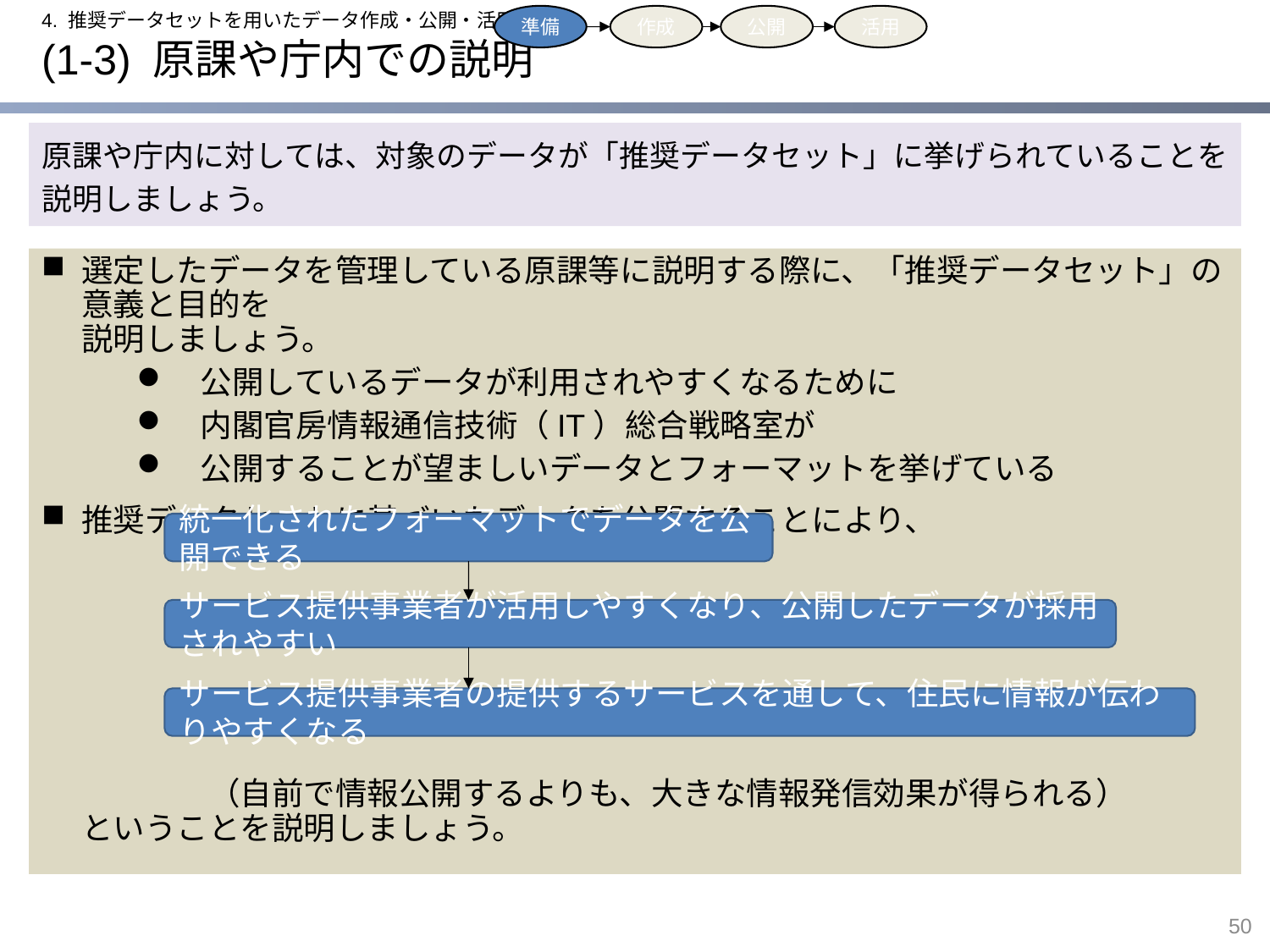

4. 推奨データセットを用いたデータ作成・公開・活用手法
公開
活用
準備
作成
# (1-3) 原課や庁内での説明
原課や庁内に対しては、対象のデータが「推奨データセット」に挙げられていることを
説明しましょう。
選定したデータを管理している原課等に説明する際に、「推奨データセット」の意義と目的を
説明しましょう。
公開しているデータが利用されやすくなるために
内閣官房情報通信技術（IT）総合戦略室が
公開することが望ましいデータとフォーマットを挙げている
推奨データセットに基づいたデータを公開することにより、
	（自前で情報公開するよりも、大きな情報発信効果が得られる）
ということを説明しましょう。
統一化されたフォーマットでデータを公開できる
サービス提供事業者が活用しやすくなり、公開したデータが採用されやすい
サービス提供事業者の提供するサービスを通して、住民に情報が伝わりやすくなる